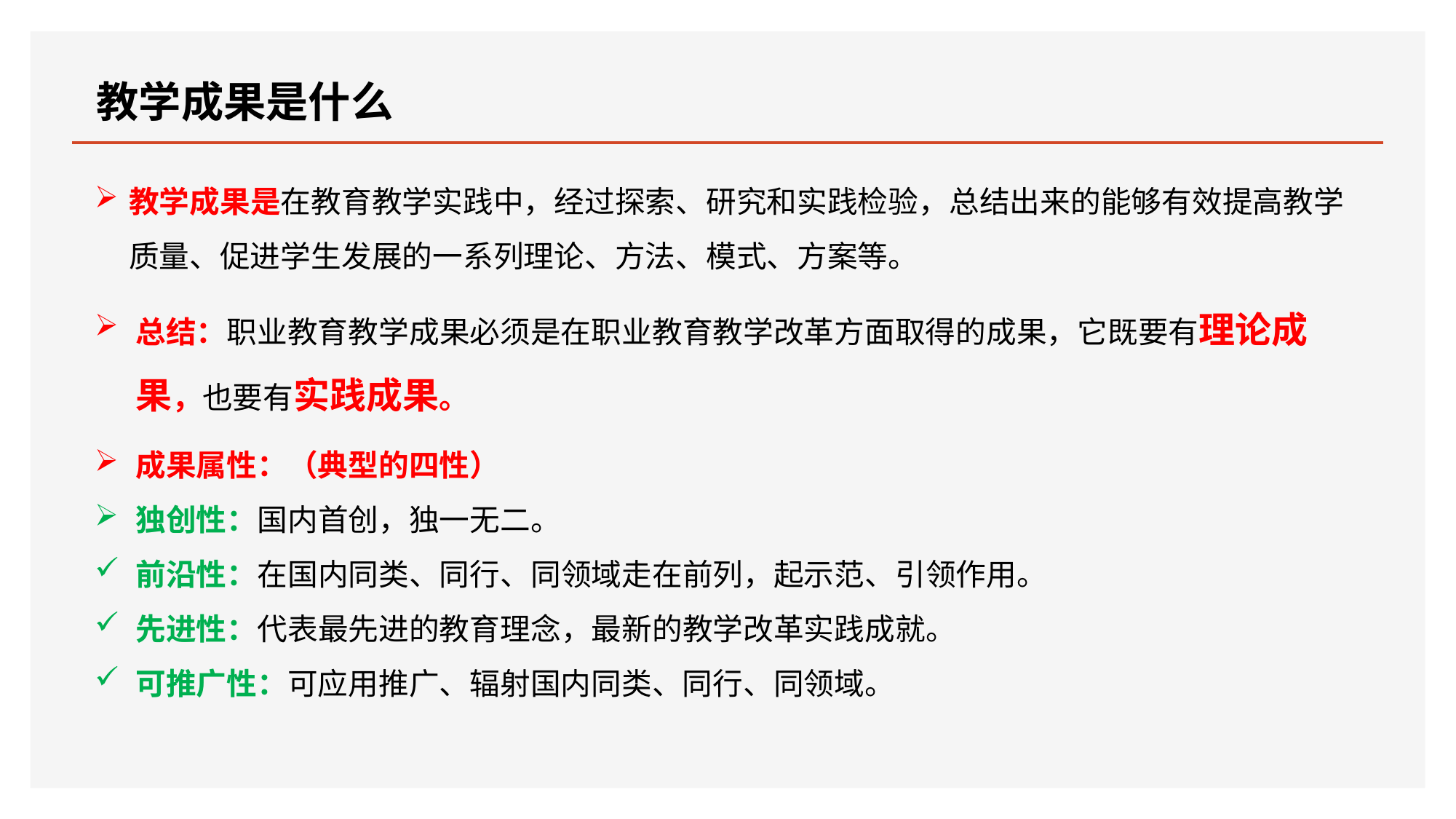

教学成果是什么
教学成果是在教育教学实践中，经过探索、研究和实践检验，总结出来的能够有效提高教学质量、促进学生发展的一系列理论、方法、模式、方案等。
总结：职业教育教学成果必须是在职业教育教学改革方面取得的成果，它既要有理论成果，也要有实践成果。
成果属性：（典型的四性）
独创性：国内首创，独一无二。
前沿性：在国内同类、同行、同领域走在前列，起示范、引领作用。
先进性：代表最先进的教育理念，最新的教学改革实践成就。
可推广性：可应用推广、辐射国内同类、同行、同领域。